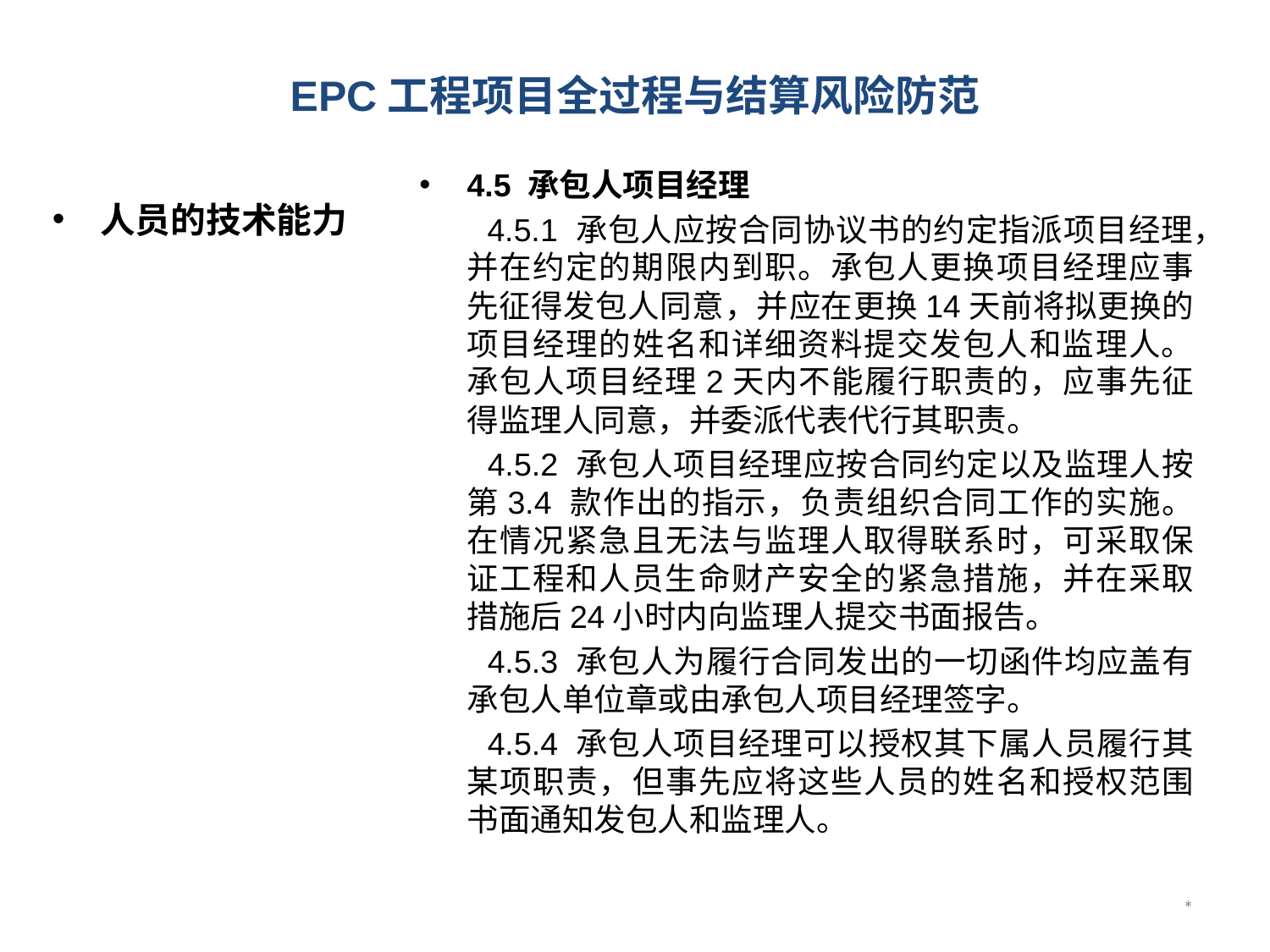

# EPC工程项目全过程与结算风险防范
人员的技术能力
4.5 承包人项目经理
       4.5.1 承包人应按合同协议书的约定指派项目经理，并在约定的期限内到职。承包人更换项目经理应事先征得发包人同意，并应在更换14天前将拟更换的项目经理的姓名和详细资料提交发包人和监理人。承包人项目经理2天内不能履行职责的，应事先征得监理人同意，并委派代表代行其职责。
       4.5.2 承包人项目经理应按合同约定以及监理人按第3.4 款作出的指示，负责组织合同工作的实施。在情况紧急且无法与监理人取得联系时，可采取保证工程和人员生命财产安全的紧急措施，并在采取措施后24小时内向监理人提交书面报告。
       4.5.3 承包人为履行合同发出的一切函件均应盖有承包人单位章或由承包人项目经理签字。
       4.5.4 承包人项目经理可以授权其下属人员履行其某项职责，但事先应将这些人员的姓名和授权范围书面通知发包人和监理人。
*